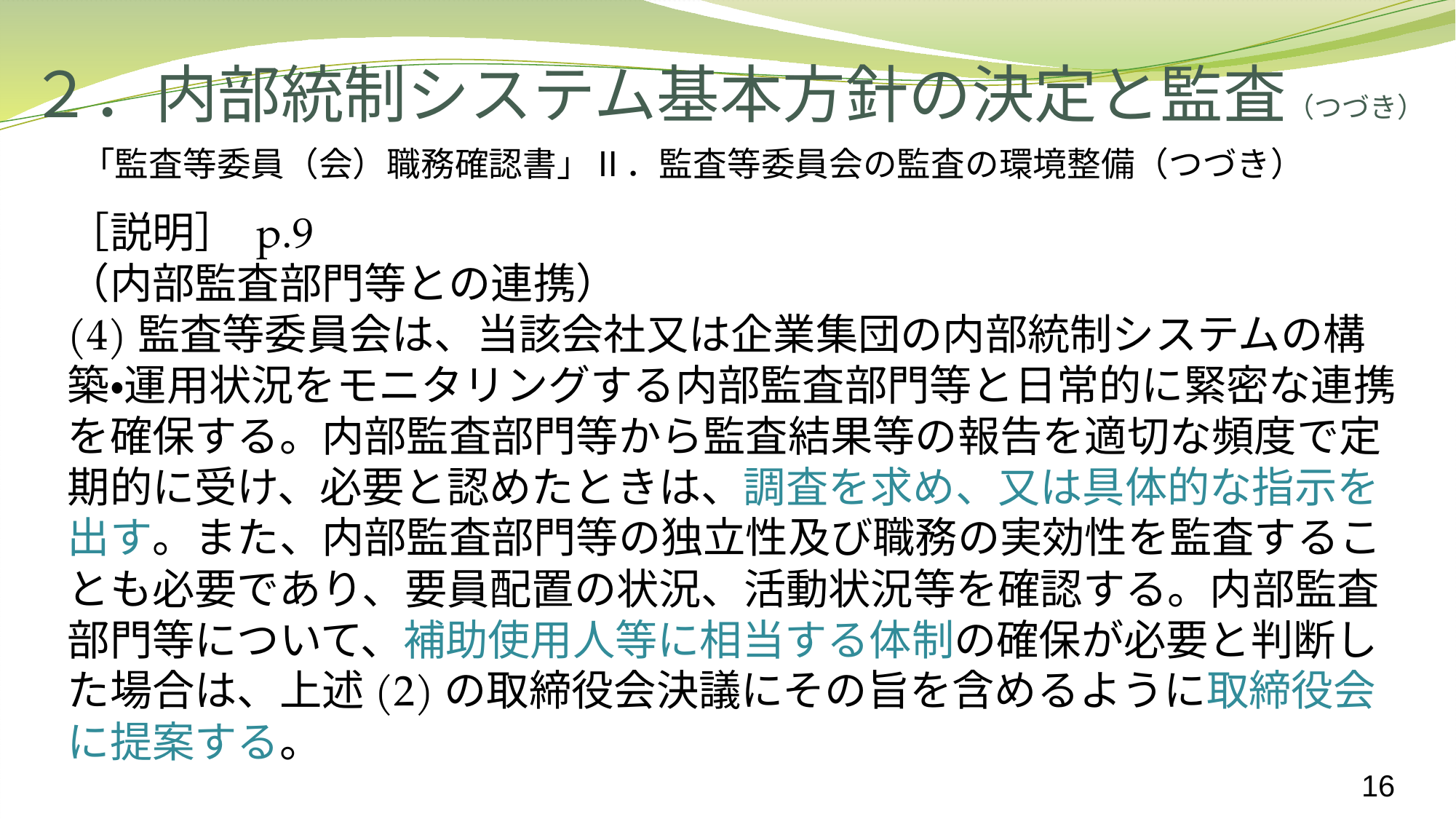

# ２．内部統制システム基本方針の決定と監査（つづき）
 「監査等委員（会）職務確認書」Ⅱ．監査等委員会の監査の環境整備（つづき）
［説明］ p.9
（内部監査部門等との連携）
(4)監査等委員会は、当該会社又は企業集団の内部統制システムの構築・運用状況をモニタリングする内部監査部門等と日常的に緊密な連携を確保する。内部監査部門等から監査結果等の報告を適切な頻度で定期的に受け、必要と認めたときは、調査を求め、又は具体的な指示を出す。また、内部監査部門等の独立性及び職務の実効性を監査することも必要であり、要員配置の状況、活動状況等を確認する。内部監査部門等について、補助使用人等に相当する体制の確保が必要と判断した場合は、上述(2)の取締役会決議にその旨を含めるように取締役会に提案する。

16